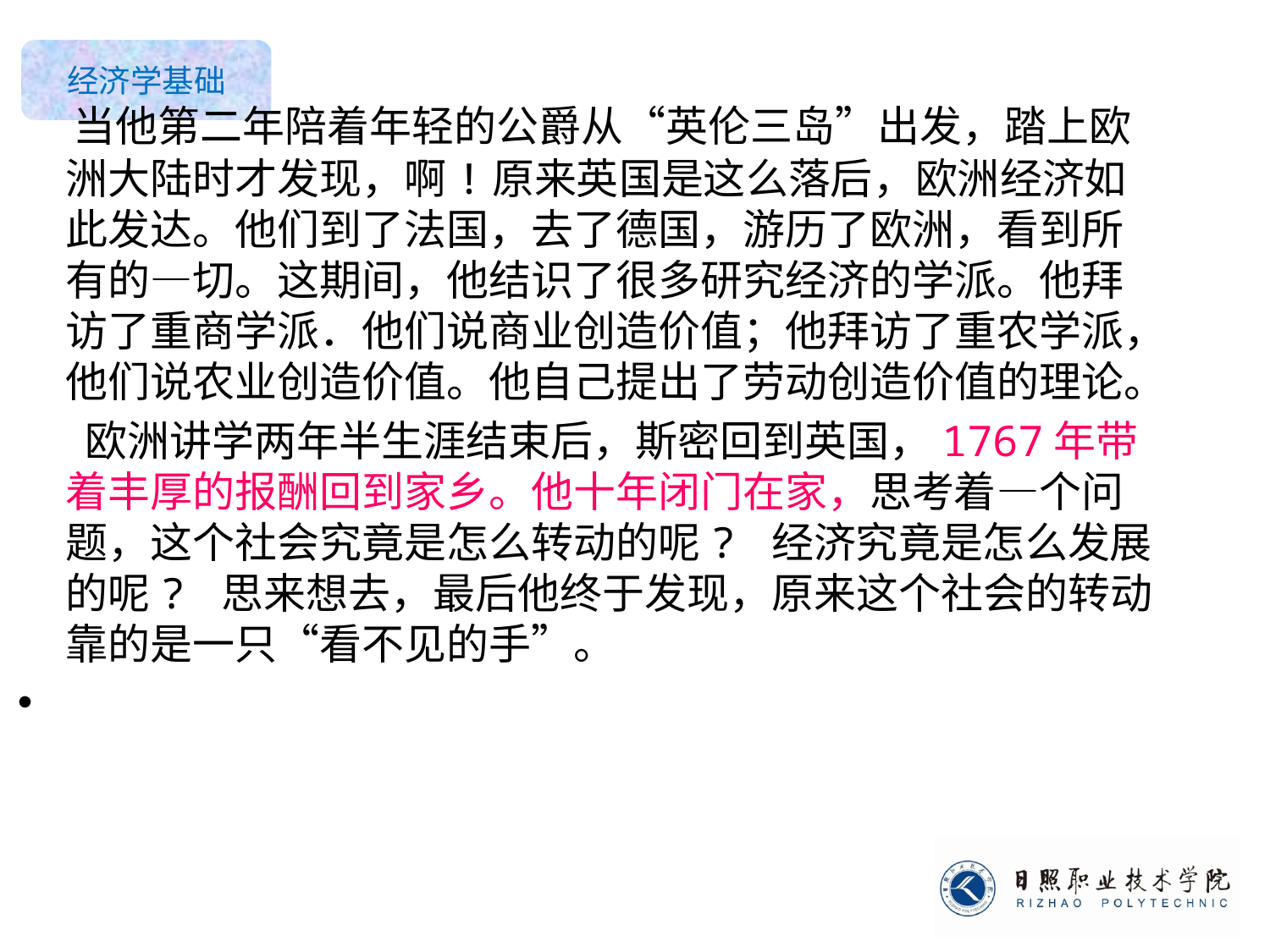

当他第二年陪着年轻的公爵从“英伦三岛”出发，踏上欧洲大陆时才发现，啊!原来英国是这么落后，欧洲经济如此发达。他们到了法国，去了德国，游历了欧洲，看到所有的—切。这期间，他结识了很多研究经济的学派。他拜访了重商学派．他们说商业创造价值；他拜访了重农学派，他们说农业创造价值。他自己提出了劳动创造价值的理论。
      欧洲讲学两年半生涯结束后，斯密回到英国，1767年带着丰厚的报酬回到家乡。他十年闭门在家，思考着—个问题，这个社会究竟是怎么转动的呢? 经济究竟是怎么发展的呢? 思来想去，最后他终于发现，原来这个社会的转动靠的是一只“看不见的手”。